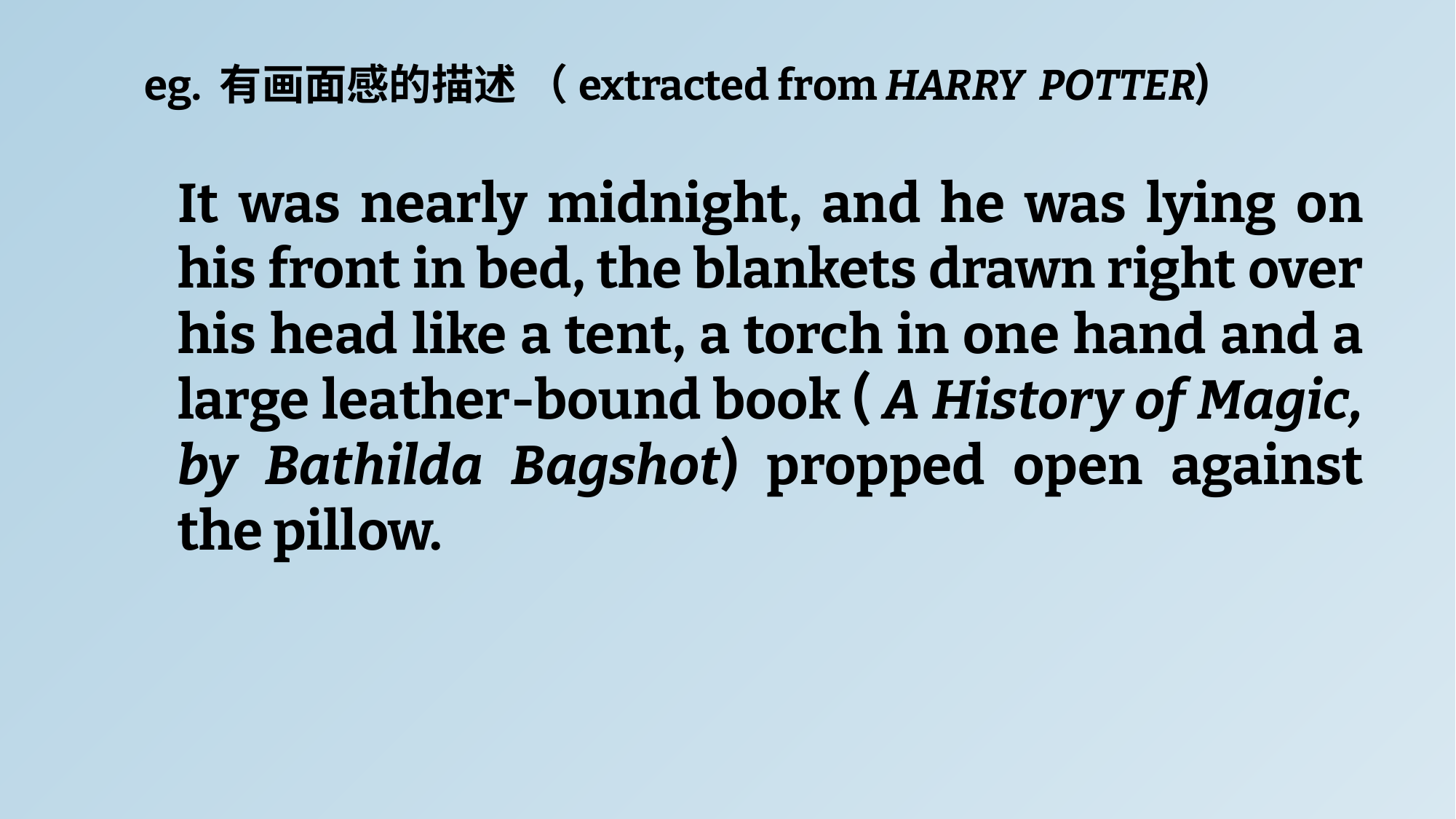

eg. 有画面感的描述 （extracted from HARRY  POTTER)
It was nearly midnight, and he was lying on his front in bed, the blankets drawn right over his head like a tent, a torch in one hand and a large leather-bound book ( A History of Magic, by Bathilda Bagshot) propped open against the pillow.